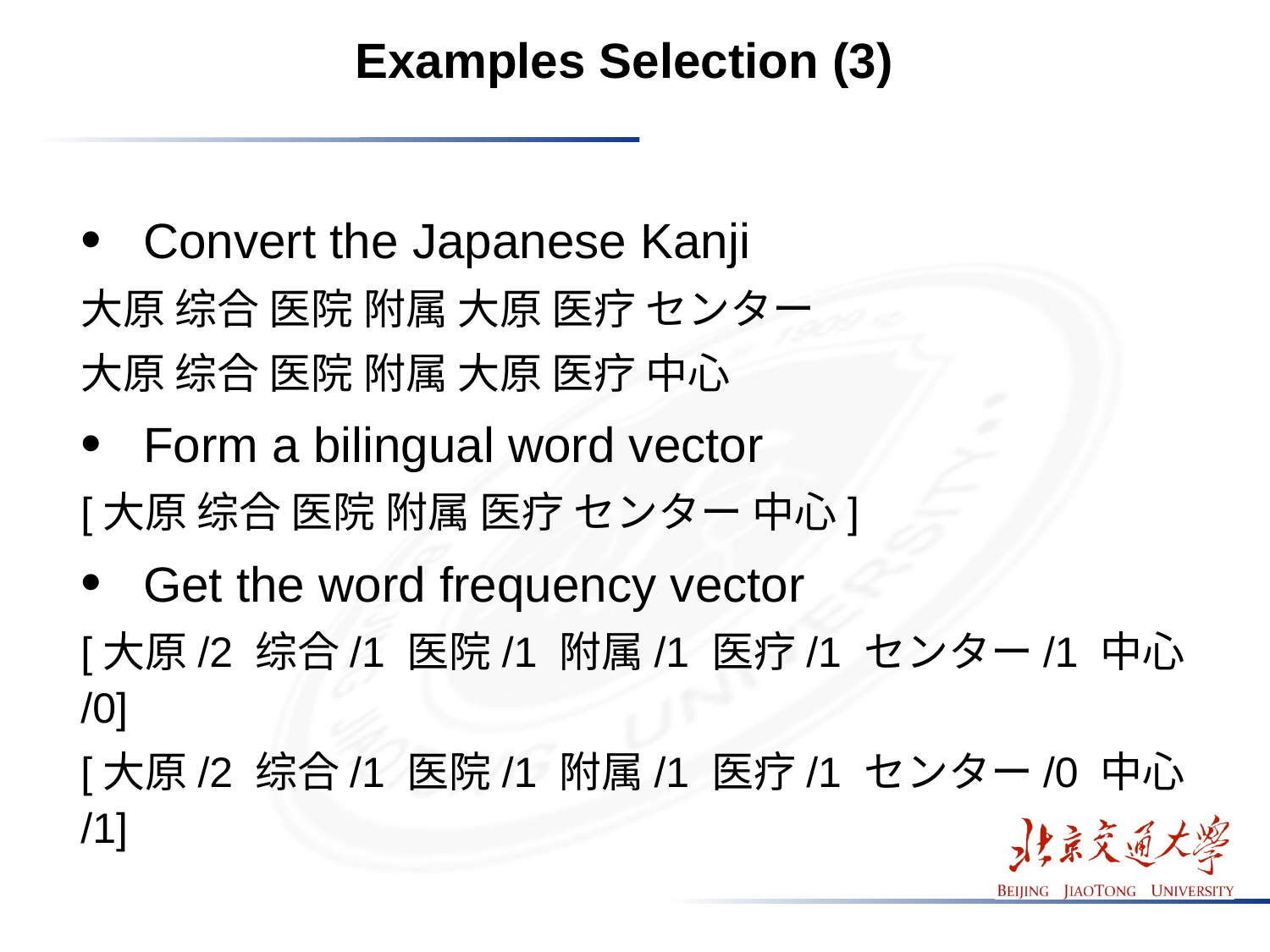

# Examples Selection (3)
Convert the Japanese Kanji
大原 综合 医院 附属 大原 医疗 センター
大原 综合 医院 附属 大原 医疗 中心
Form a bilingual word vector
[大原 综合 医院 附属 医疗 センター 中心]
Get the word frequency vector
[大原/2 综合/1 医院/1 附属/1 医疗/1 センター/1 中心/0]
[大原/2 综合/1 医院/1 附属/1 医疗/1 センター/0 中心/1]